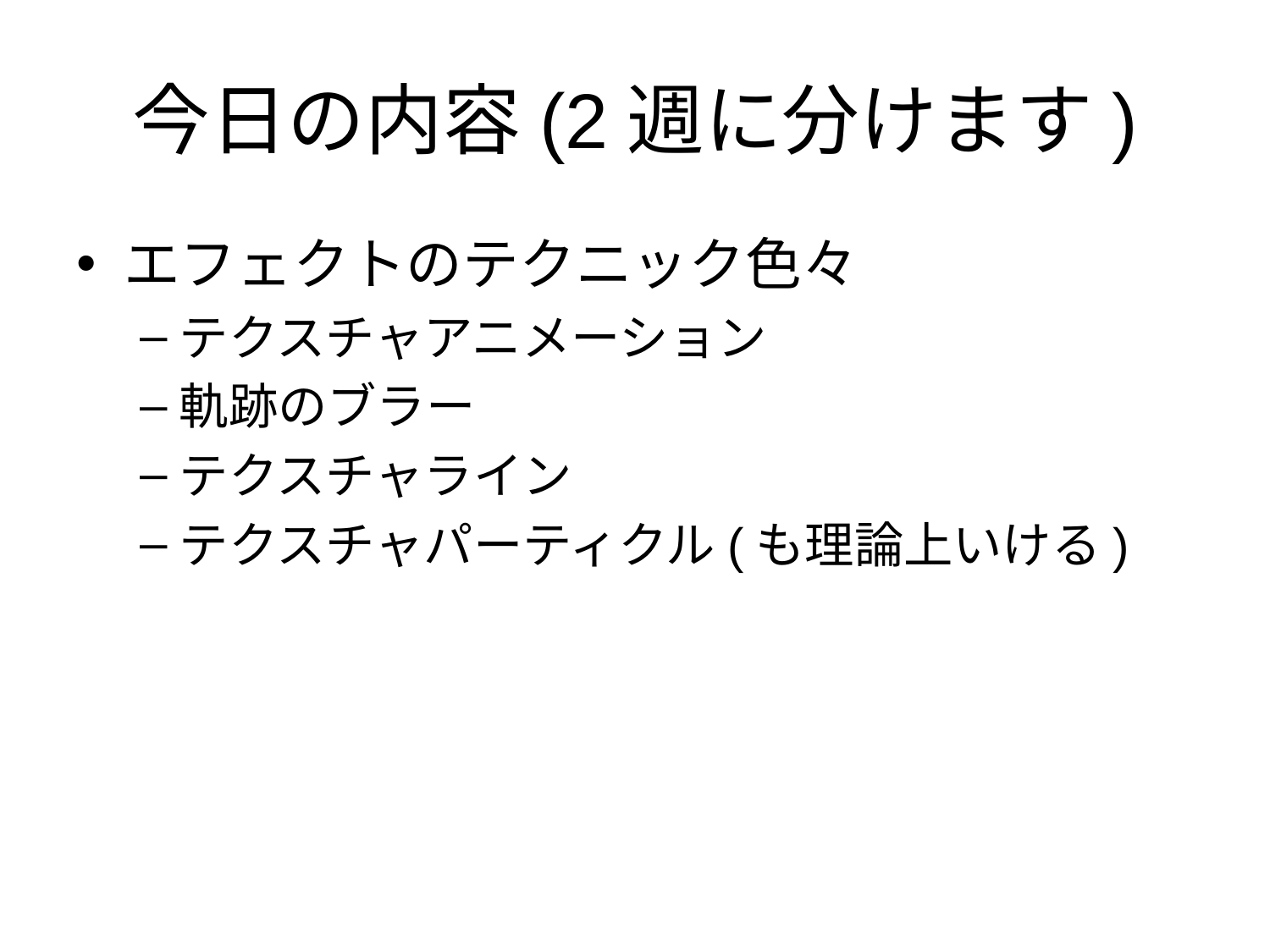

# 今日の内容(2週に分けます)
エフェクトのテクニック色々
テクスチャアニメーション
軌跡のブラー
テクスチャライン
テクスチャパーティクル(も理論上いける)